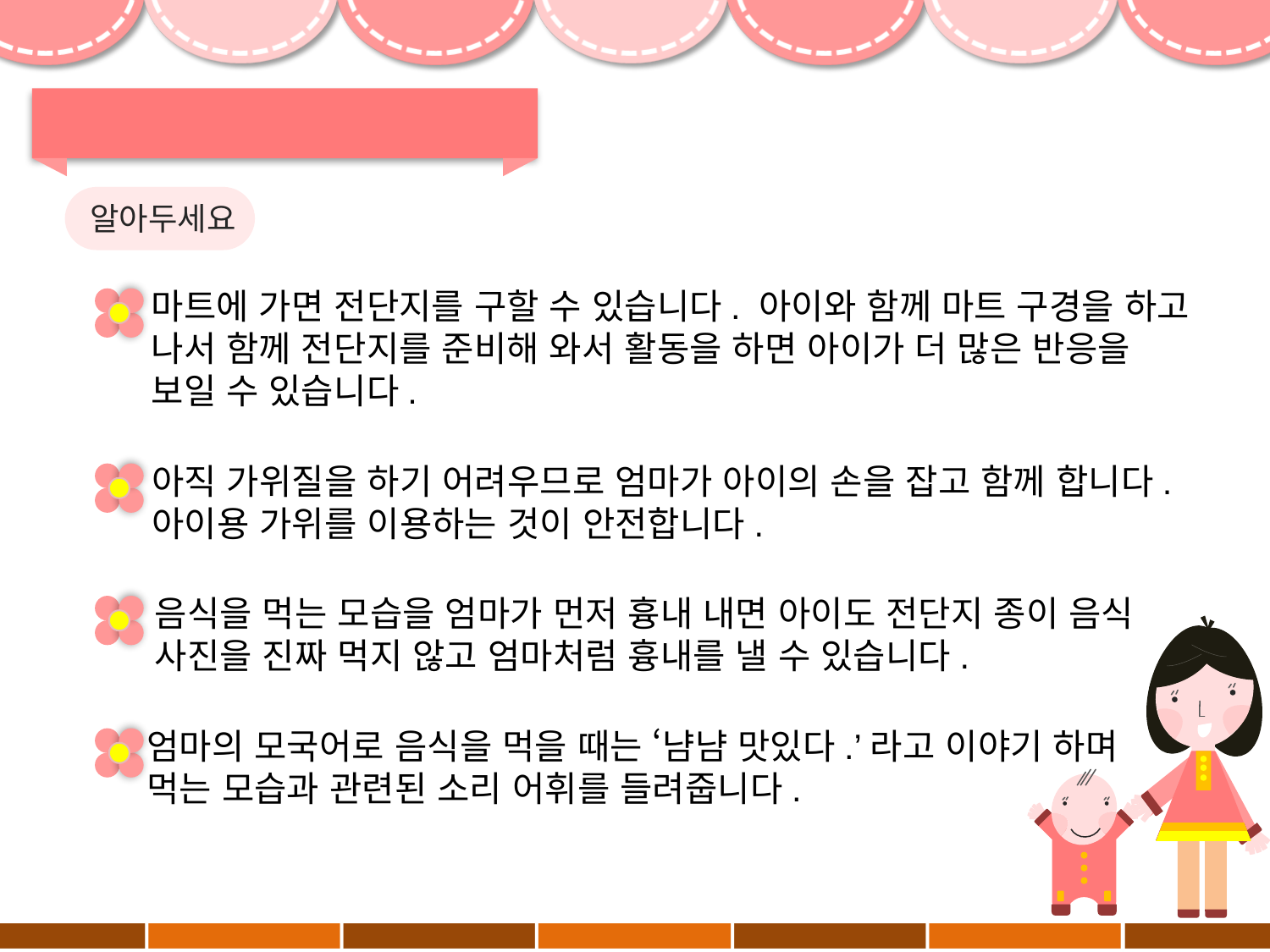

알아두세요
마트에 가면 전단지를 구할 수 있습니다. 아이와 함께 마트 구경을 하고
나서 함께 전단지를 준비해 와서 활동을 하면 아이가 더 많은 반응을
보일 수 있습니다.

아직 가위질을 하기 어려우므로 엄마가 아이의 손을 잡고 함께 합니다.
아이용 가위를 이용하는 것이 안전합니다.

음식을 먹는 모습을 엄마가 먼저 흉내 내면 아이도 전단지 종이 음식
사진을 진짜 먹지 않고 엄마처럼 흉내를 낼 수 있습니다.

엄마의 모국어로 음식을 먹을 때는 ‘냠냠 맛있다.’라고 이야기 하며
먹는 모습과 관련된 소리 어휘를 들려줍니다.